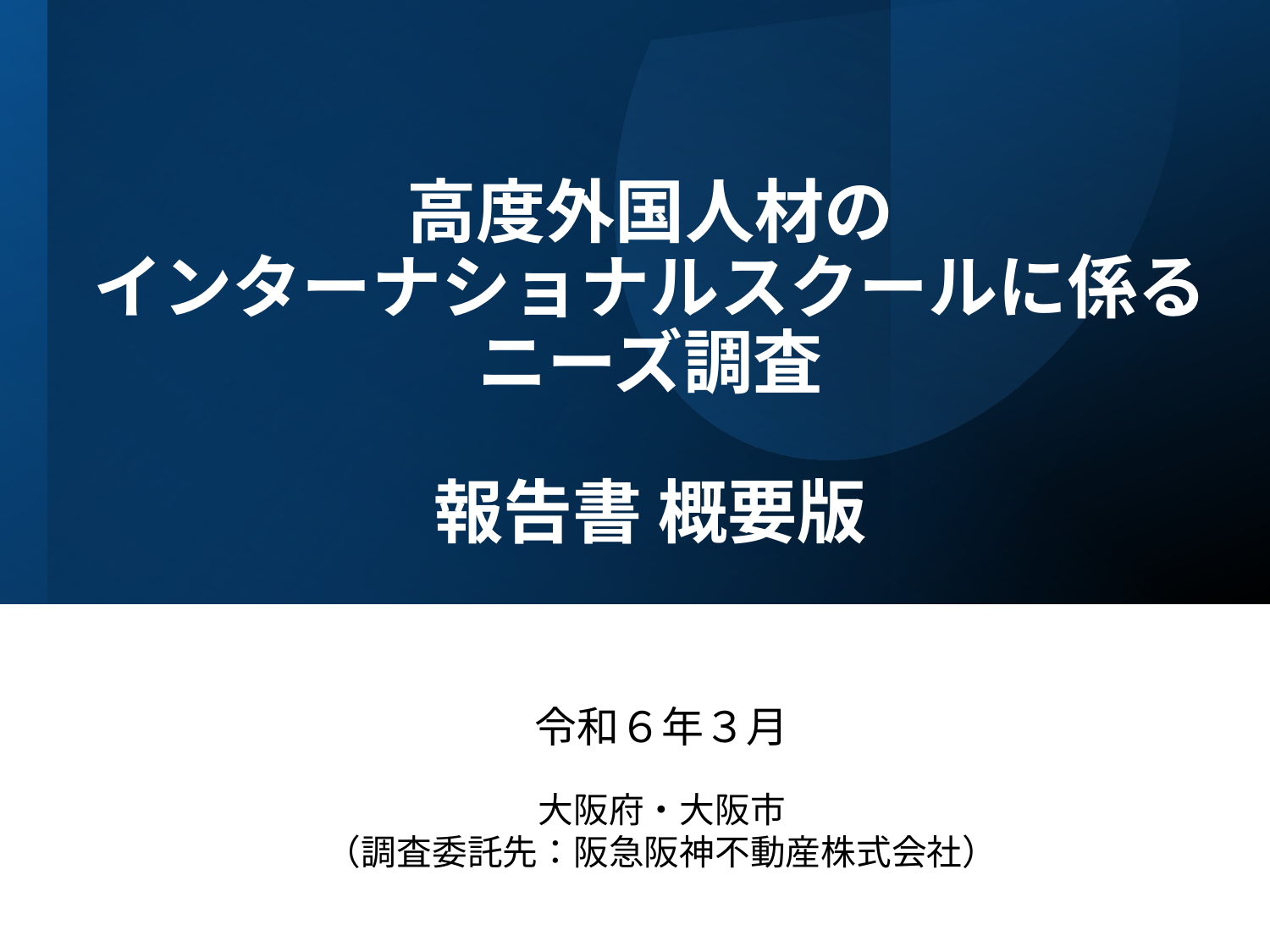

# 高度外国人材の インターナショナルスクールに係る ニーズ調査 報告書 概要版
令和６年３月

大阪府・大阪市
（調査委託先：阪急阪神不動産株式会社）